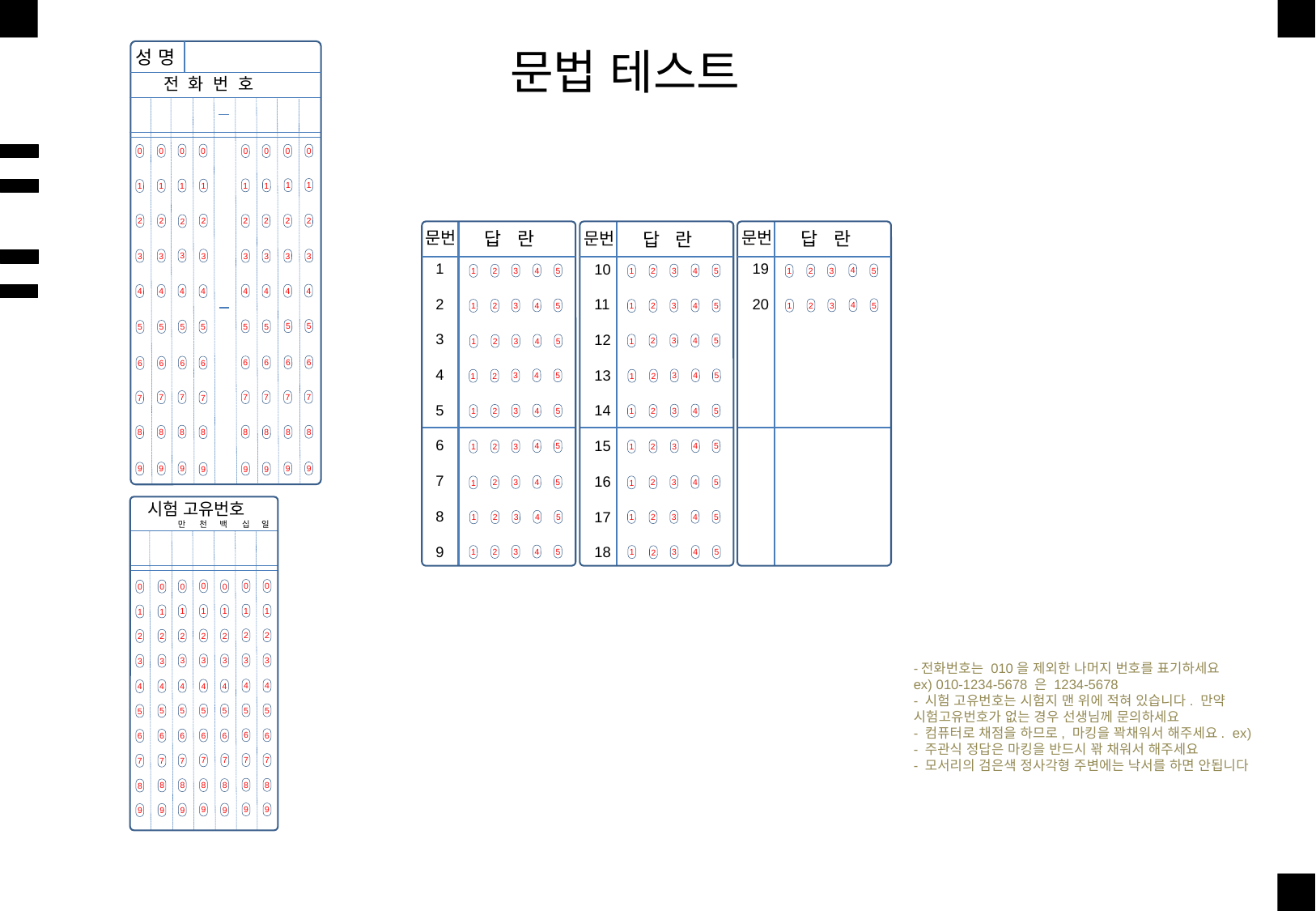

문법 테스트
성 명

전  화  번  호
0
0
0
0
0

0
0
0
1
1
1
1

1
1
1
1
2
2
2
2
2
2
2
2
문번

답   란

문번

답   란
문번
답   란
3
3
3
3
3
3
3
3

1

2

3

4

5

6

7

8

9

19

20

10

11

12

13

14

15

16

17

18

4
5
3
2
1
4
5
3
2
1
4
5
3
2
1
4
4
4
4
4
4
4
4

4
5
3
2
1
4
5
3
2
1
4
5
3
2
1
5
5
5
5
5
5
5
5
5
3
2
4
1
4
5
3
2
1
6
6
6
6
6
6
6
6
4
5
3
2
1
4
5
3
2
1
7
7
7
7
7
7
7
7
4
5
3
2
1
4
5
3
2
1
8
8
8
8
8
8
8
8
4
5
3
2
1
4
5
3
2
1
9
9
9
9
9
9
9
9
4
5
3
2
1
4
5
3
2
1
시험 고유번호

4
5
3
1
2
4
5
3
2
1
일
만
천
십
백
4
5
3
2
1
4
5
3
1
2
0
0
0
0
0
0
0
1
1
1
1
1
1
1
2
2
2
2
2
2
2
3
3
-전화번호는 010을 제외한 나머지 번호를 표기하세요
ex) 010-1234-5678 은 1234-5678
- 시험 고유번호는 시험지 맨 위에 적혀 있습니다. 만약 시험고유번호가 없는 경우 선생님께 문의하세요
- 컴퓨터로 채점을 하므로, 마킹을 꽉채워서 해주세요.  ex)
- 주관식 정답은 마킹을 반드시 꽊 채워서 해주세요
- 모서리의 검은색 정사각형 주변에는 낙서를 하면 안됩니다

3
3
3
3
3
4
4
4
4
4
4
4
5
5
5
5
5
5
5
6
6
6
6
6
6
6
7
7
7
7
7
7
7
8
8
8
8
8
8
8
9
9
9
9
9
9
9